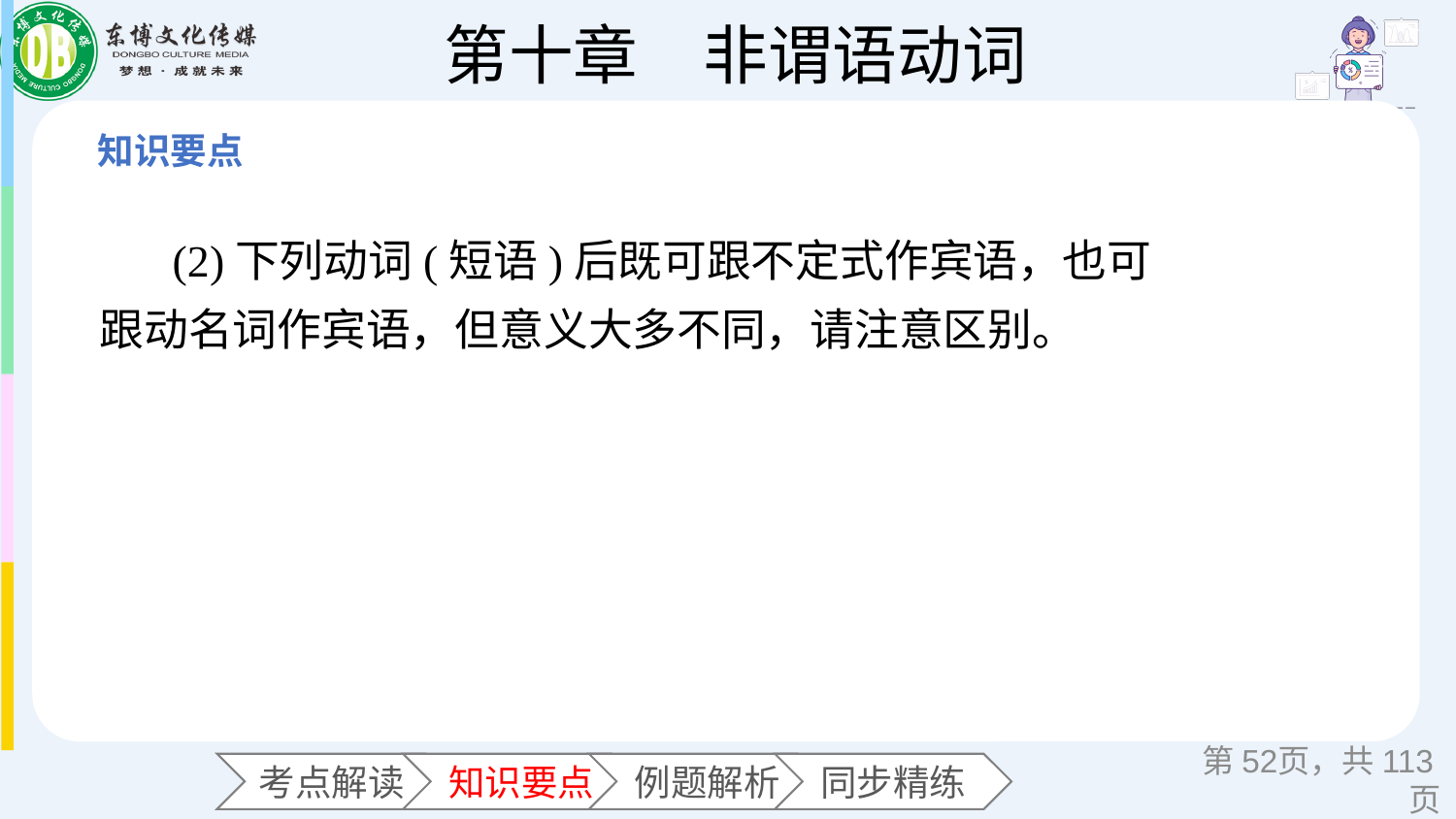

(2)下列动词(短语)后既可跟不定式作宾语，也可跟动名词作宾语，但意义大多不同，请注意区别。
第52页，共113页